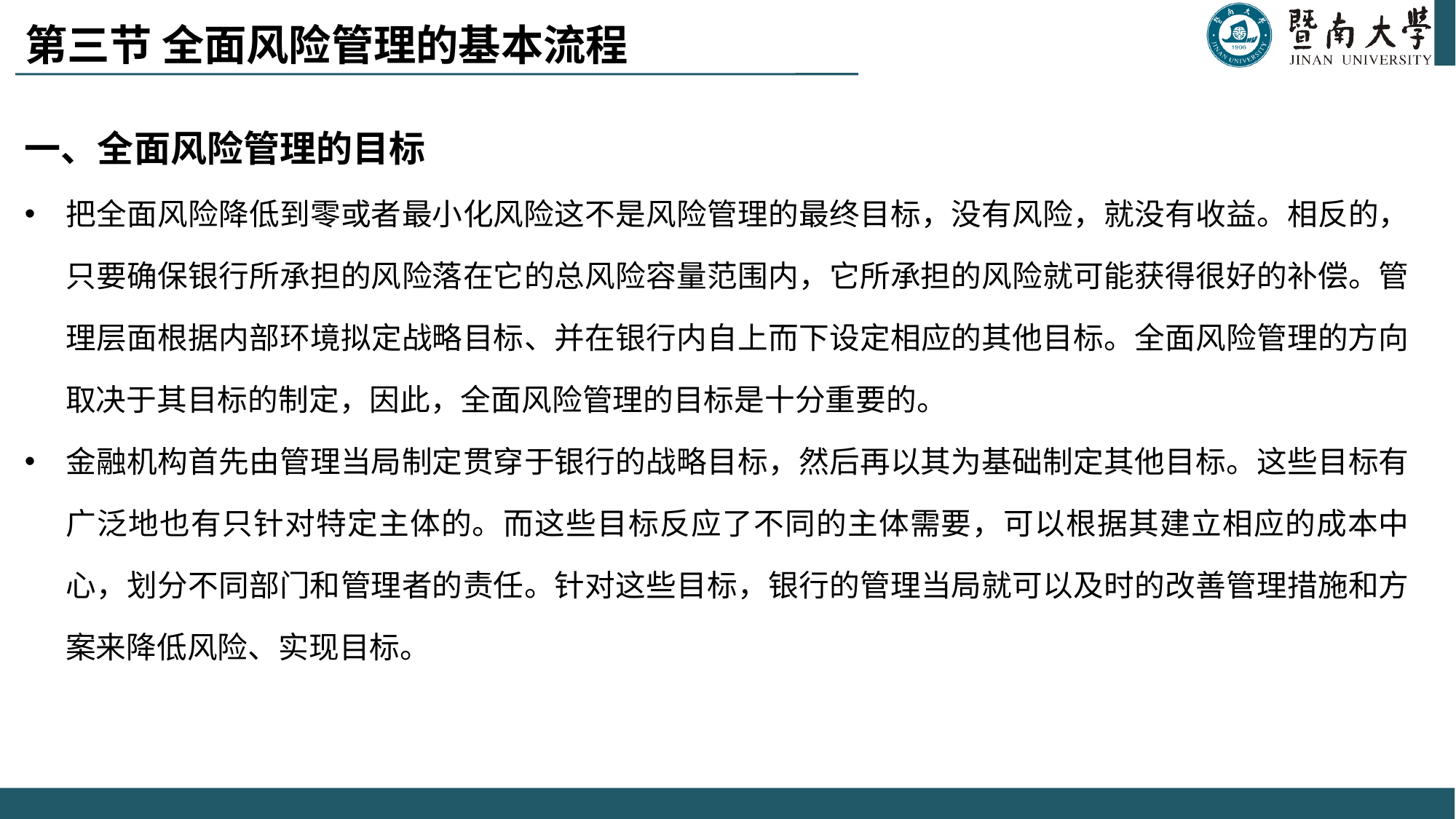

# 第三节 全面风险管理的基本流程
一、全面风险管理的目标
把全面风险降低到零或者最小化风险这不是风险管理的最终目标，没有风险，就没有收益。相反的，只要确保银行所承担的风险落在它的总风险容量范围内，它所承担的风险就可能获得很好的补偿。管理层面根据内部环境拟定战略目标、并在银行内自上而下设定相应的其他目标。全面风险管理的方向取决于其目标的制定，因此，全面风险管理的目标是十分重要的。
金融机构首先由管理当局制定贯穿于银行的战略目标，然后再以其为基础制定其他目标。这些目标有广泛地也有只针对特定主体的。而这些目标反应了不同的主体需要，可以根据其建立相应的成本中心，划分不同部门和管理者的责任。针对这些目标，银行的管理当局就可以及时的改善管理措施和方案来降低风险、实现目标。